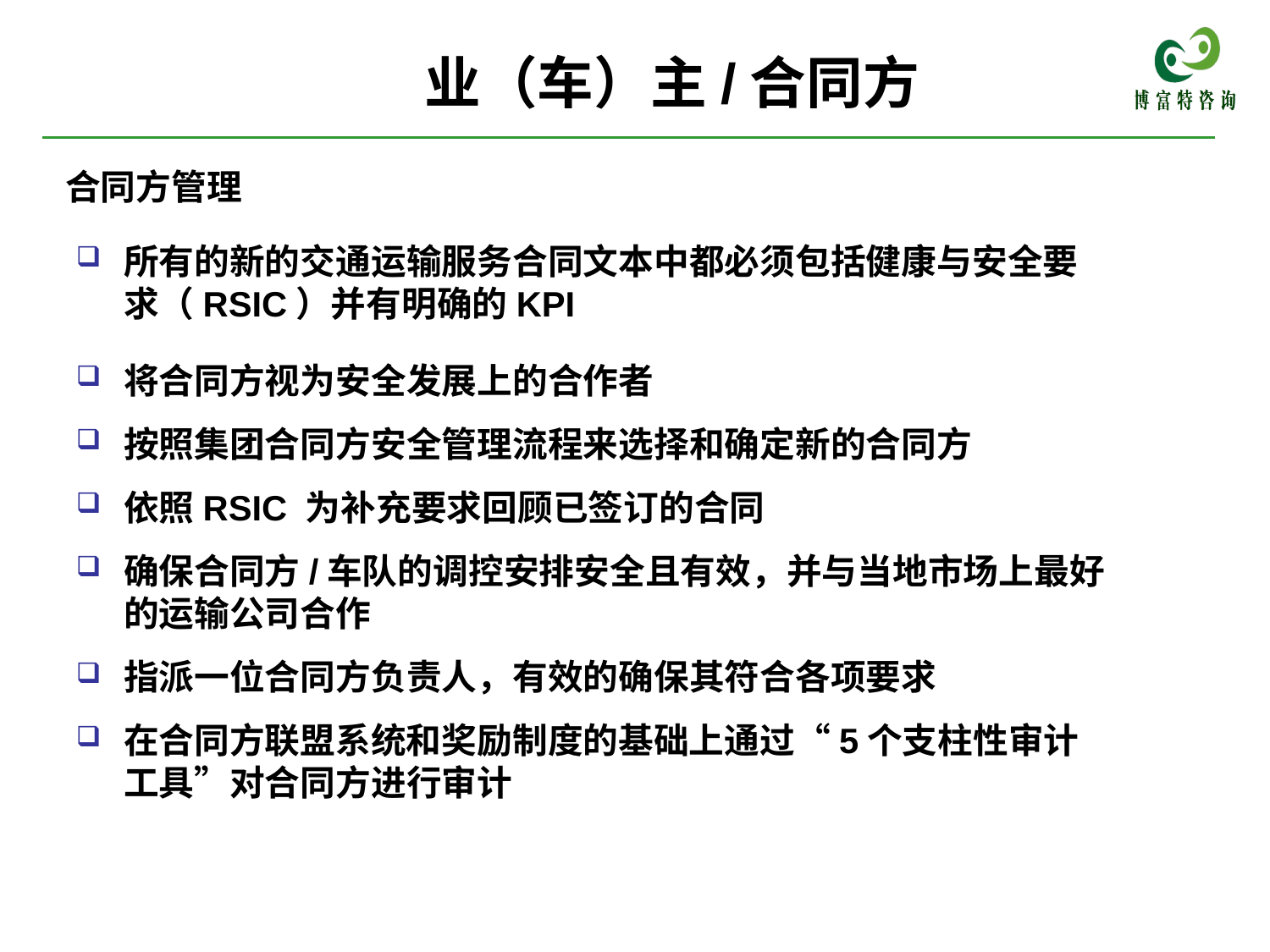

# 业（车）主/合同方
合同方管理
所有的新的交通运输服务合同文本中都必须包括健康与安全要求（RSIC）并有明确的KPI
将合同方视为安全发展上的合作者
按照集团合同方安全管理流程来选择和确定新的合同方
依照RSIC 为补充要求回顾已签订的合同
确保合同方/车队的调控安排安全且有效，并与当地市场上最好的运输公司合作
指派一位合同方负责人，有效的确保其符合各项要求
在合同方联盟系统和奖励制度的基础上通过“5个支柱性审计工具”对合同方进行审计
8